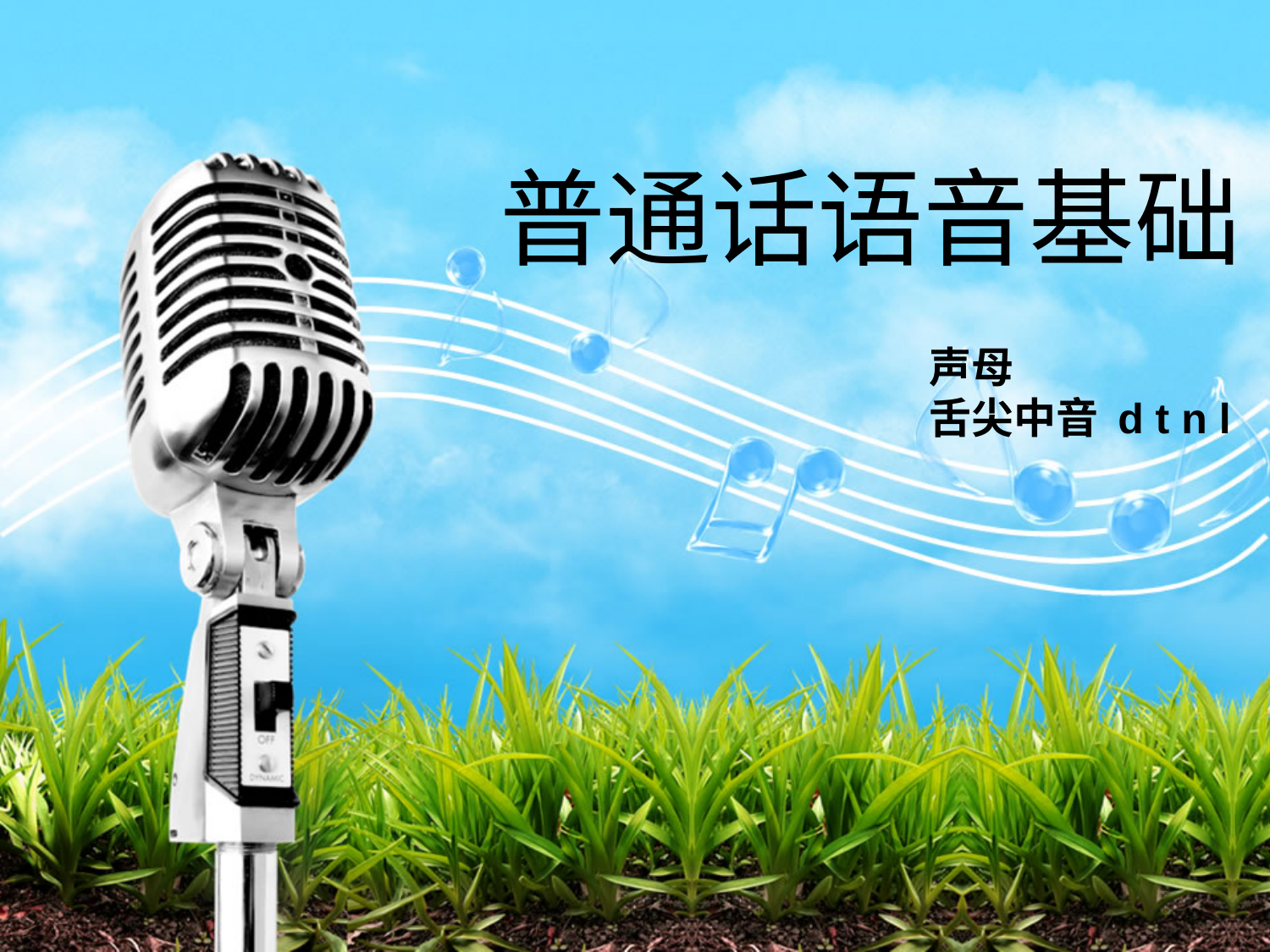

普通话语音基础
声母
舌尖中音 d t n l